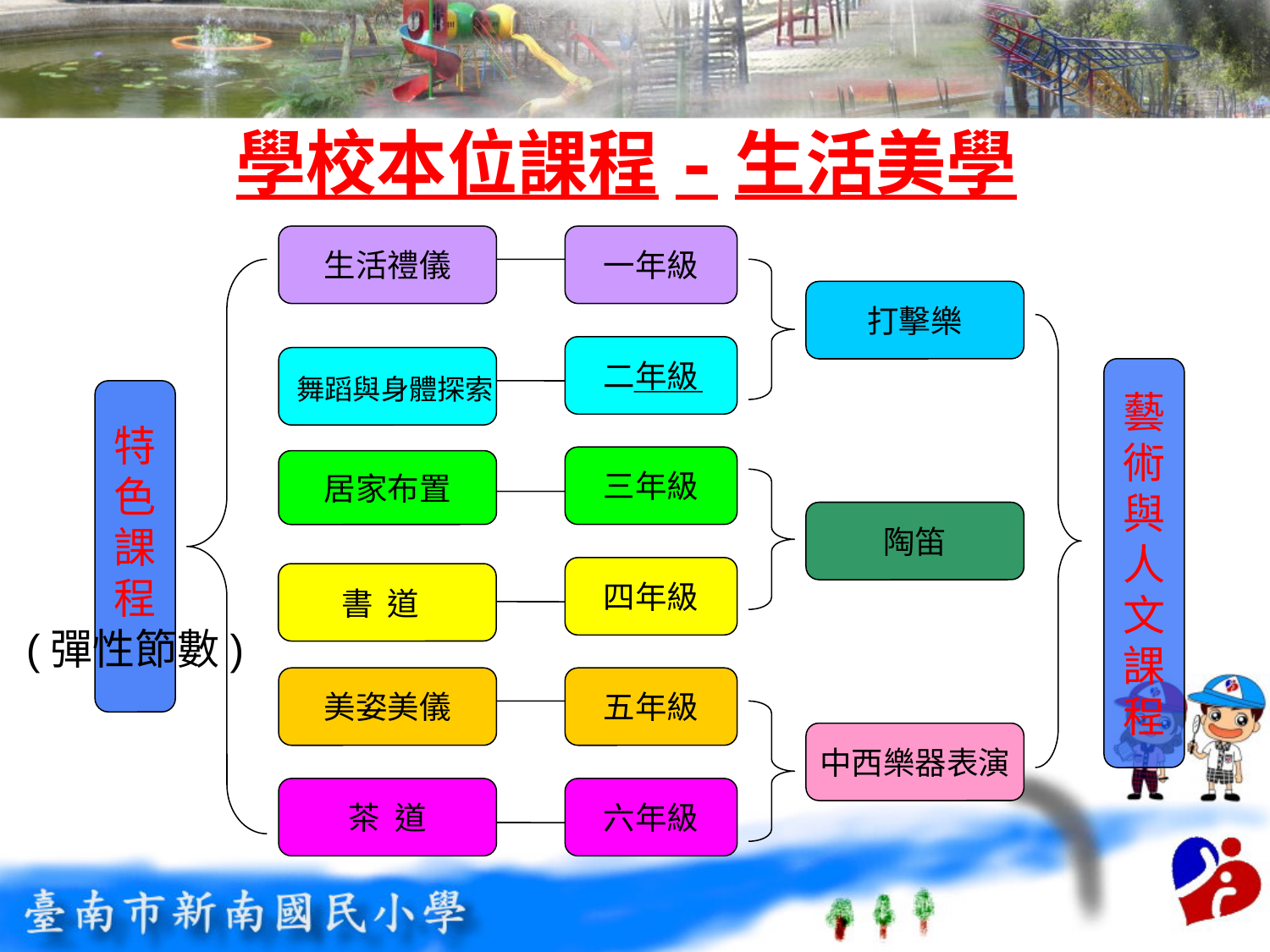

# 學校本位課程-生活美學
生活禮儀
一年級

打擊樂

二年級

藝
術
與
人
文
課
程
特
色
課
程
(彈性節數)

三年級

居家布置

陶笛
四年級

美姿美儀

五年級

中西樂器表演
茶  道
六年級

舞蹈與身體探索
書  道